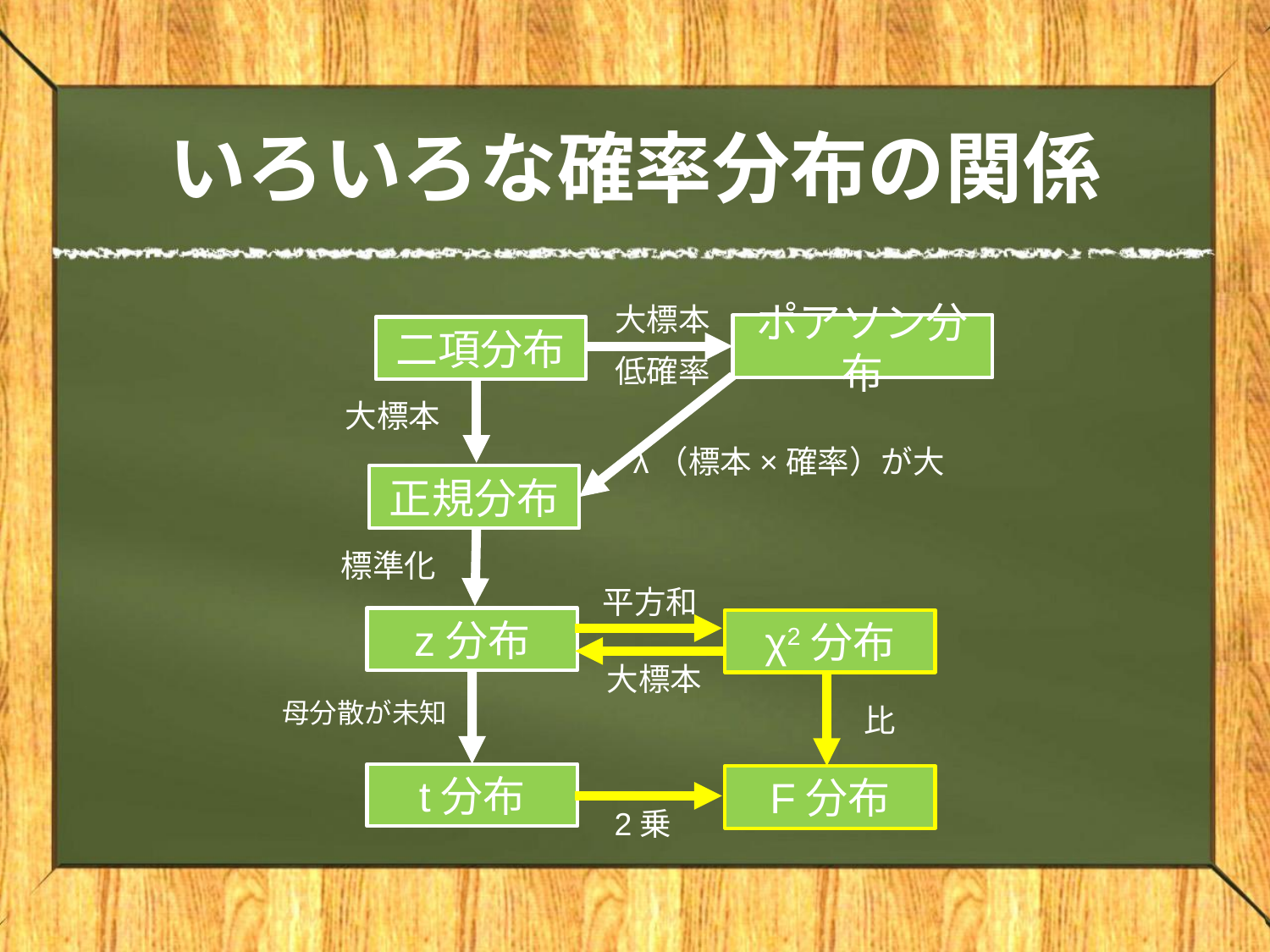

# いろいろな確率分布の関係
大標本
低確率
ポアソン分布
二項分布
大標本
λ（標本×確率）が大
正規分布
標準化
平方和
z分布
χ2分布
大標本
母分散が未知
比
t分布
F分布
2乗